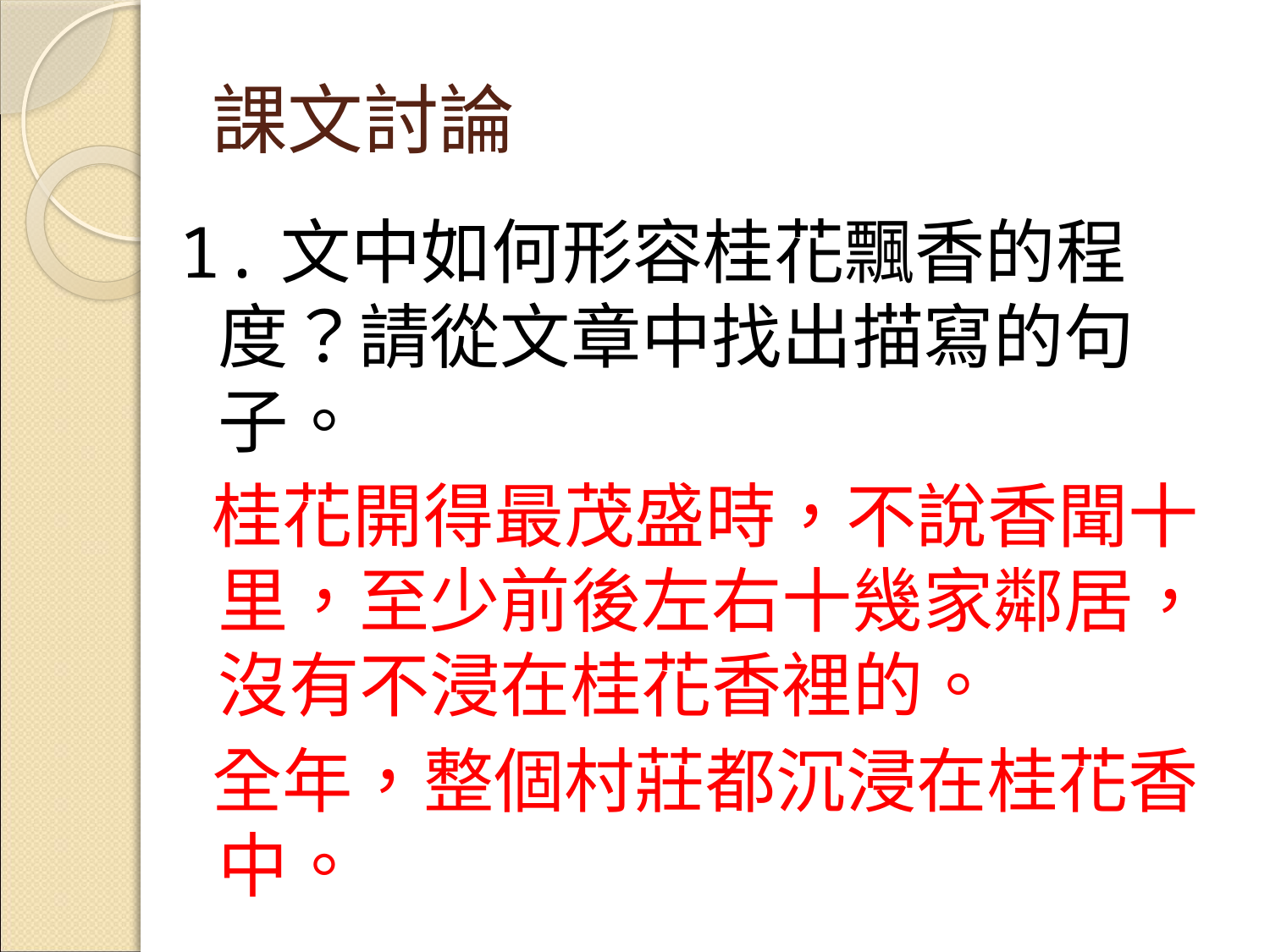

# 課文討論
1.文中如何形容桂花飄香的程度？請從文章中找出描寫的句子。
 桂花開得最茂盛時，不說香聞十里，至少前後左右十幾家鄰居，沒有不浸在桂花香裡的。
 全年，整個村莊都沉浸在桂花香中。